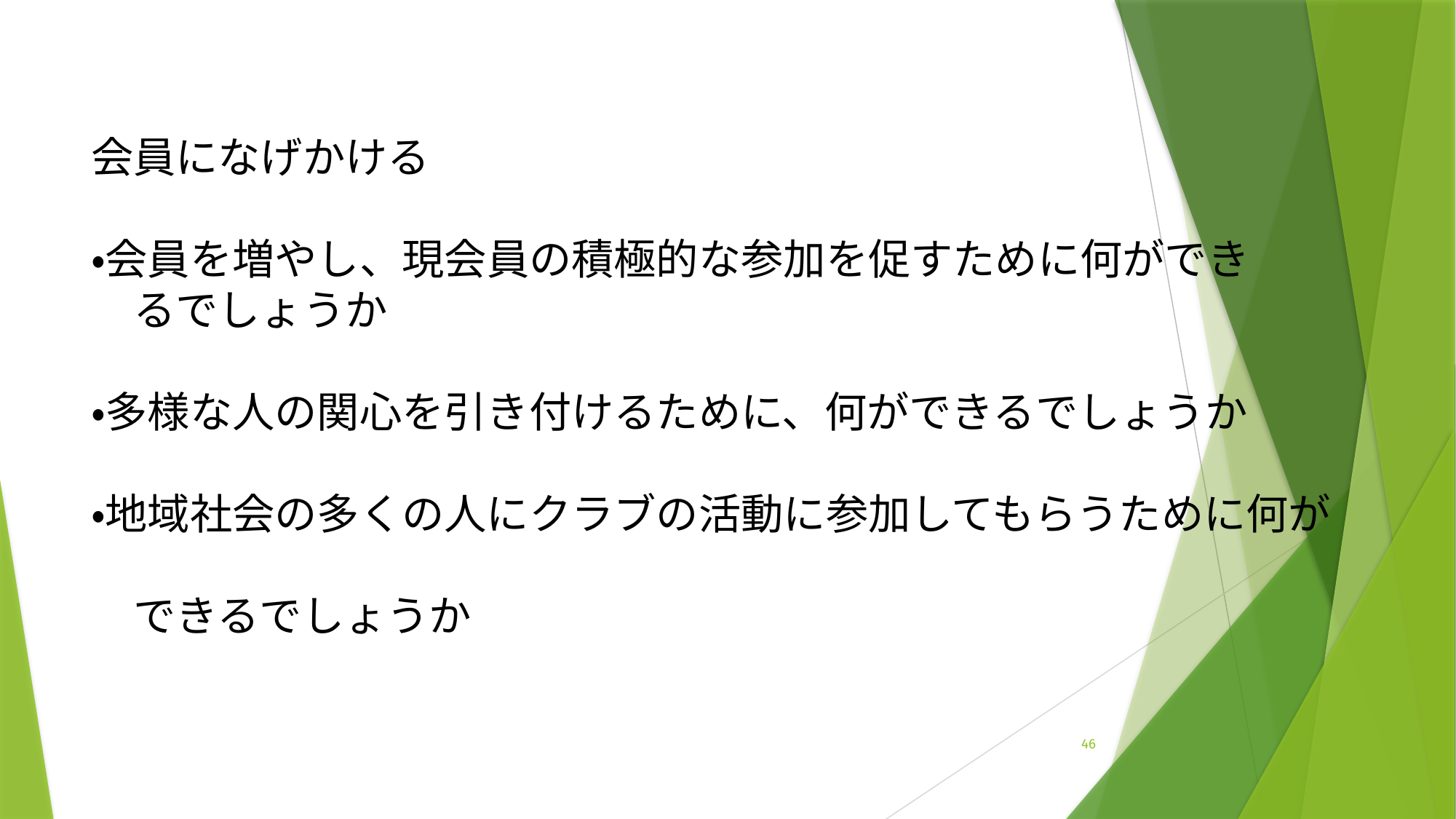

会員になげかける

・会員を増やし、現会員の積極的な参加を促すために何ができ
　るでしょうか

・多様な人の関心を引き付けるために、何ができるでしょうか

・地域社会の多くの人にクラブの活動に参加してもらうために何が
　できるでしょうか
46